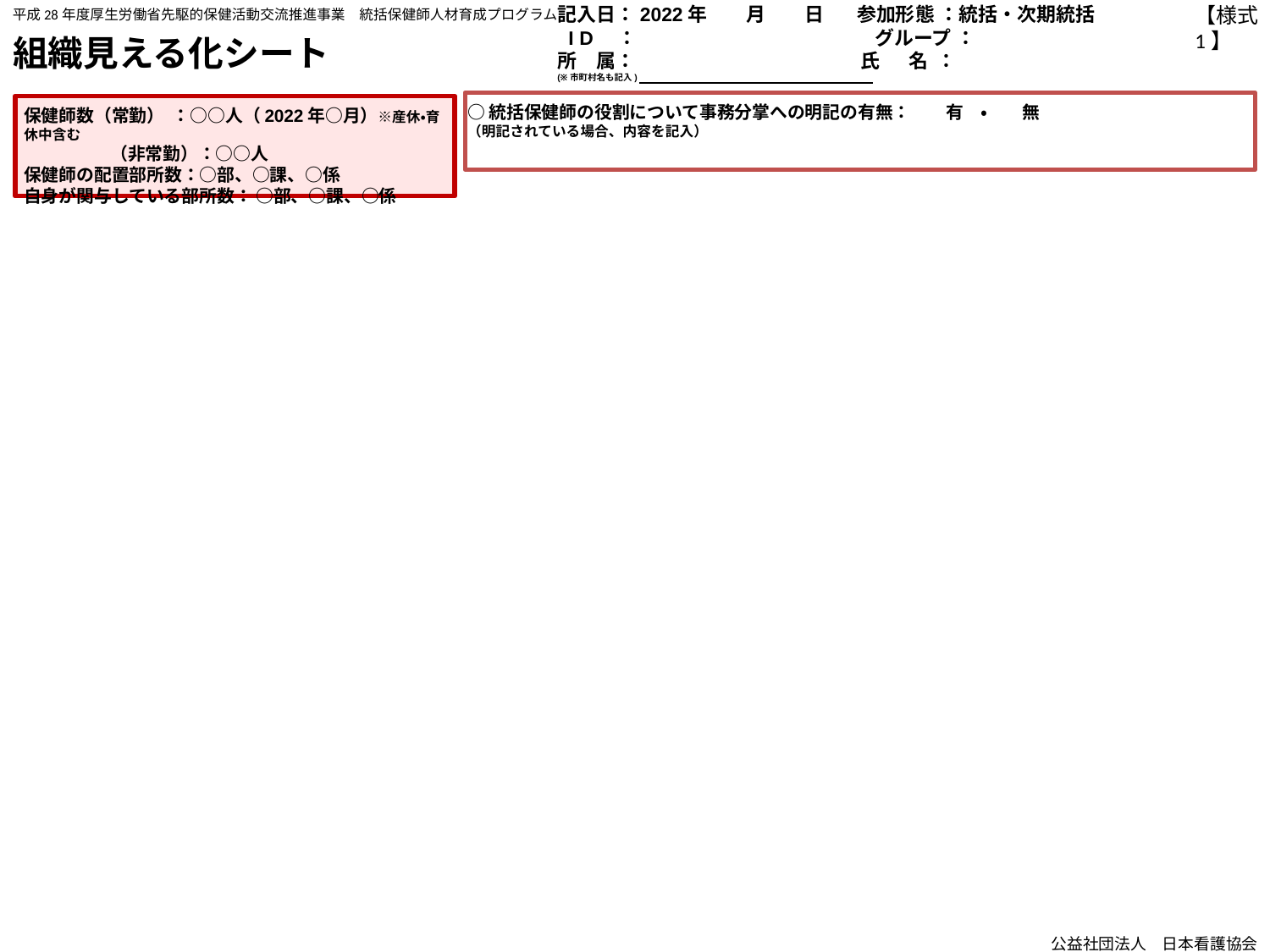

平成28年度厚生労働省先駆的保健活動交流推進事業　統括保健師人材育成プログラム
記入日：2022年　　月　　日　   参加形態 ：統括・次期統括
  I D　：　　　　　　　　　　　　 グループ ：
所　属：　　　　　      　　　　　 氏　  名  ：
(※市町村名も記入)

【様式1】
　組織見える化シート

○統括保健師の役割について事務分掌への明記の有無：　　有　・　　無
（明記されている場合、内容を記入）

保健師数（常勤）  ：○○人（2022年○月）※産休・育休中含む
　　　　    （非常勤）：○○人
保健師の配置部所数：○部、○課、○係
自身が関与している部所数： ○部、○課、○係

公益社団法人　日本看護協会